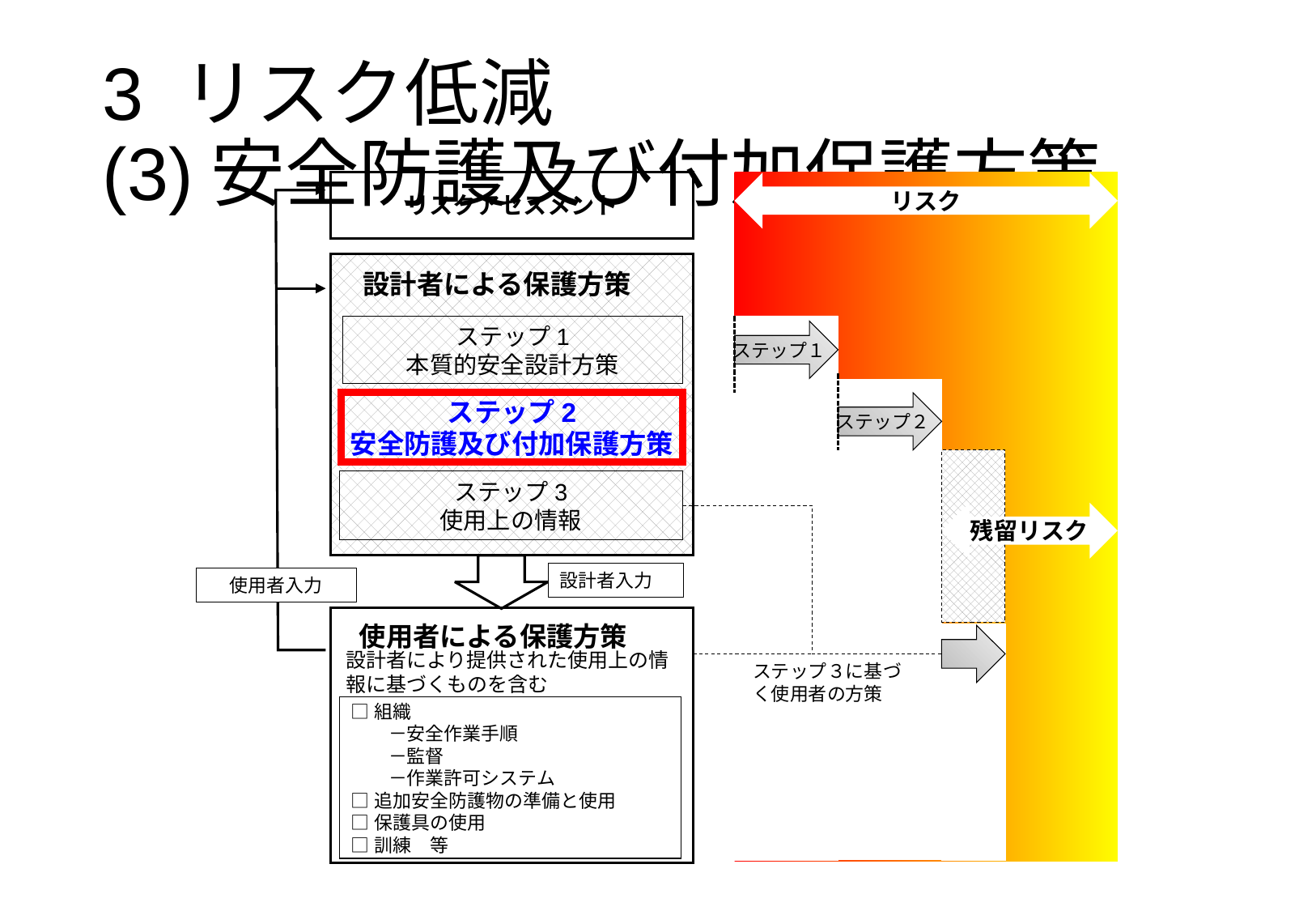

# 3 リスク低減 (3)安全防護及び付加保護方策
リスクアセスメント

リスク

使用者入力

設計者による保護方策

ステップ1
本質的安全設計方策
ステップ１

ステップ2
安全防護及び付加保護方策
ステップ２

ステップ3
使用上の情報
残留リスク

設計者入力

使用者による保護方策

設計者により提供された使用上の情報に基づくものを含む
ステップ３に基づく使用者の方策
□組織
　　－安全作業手順
　　－監督
　　－作業許可システム
□追加安全防護物の準備と使用
□保護具の使用
□訓練　等